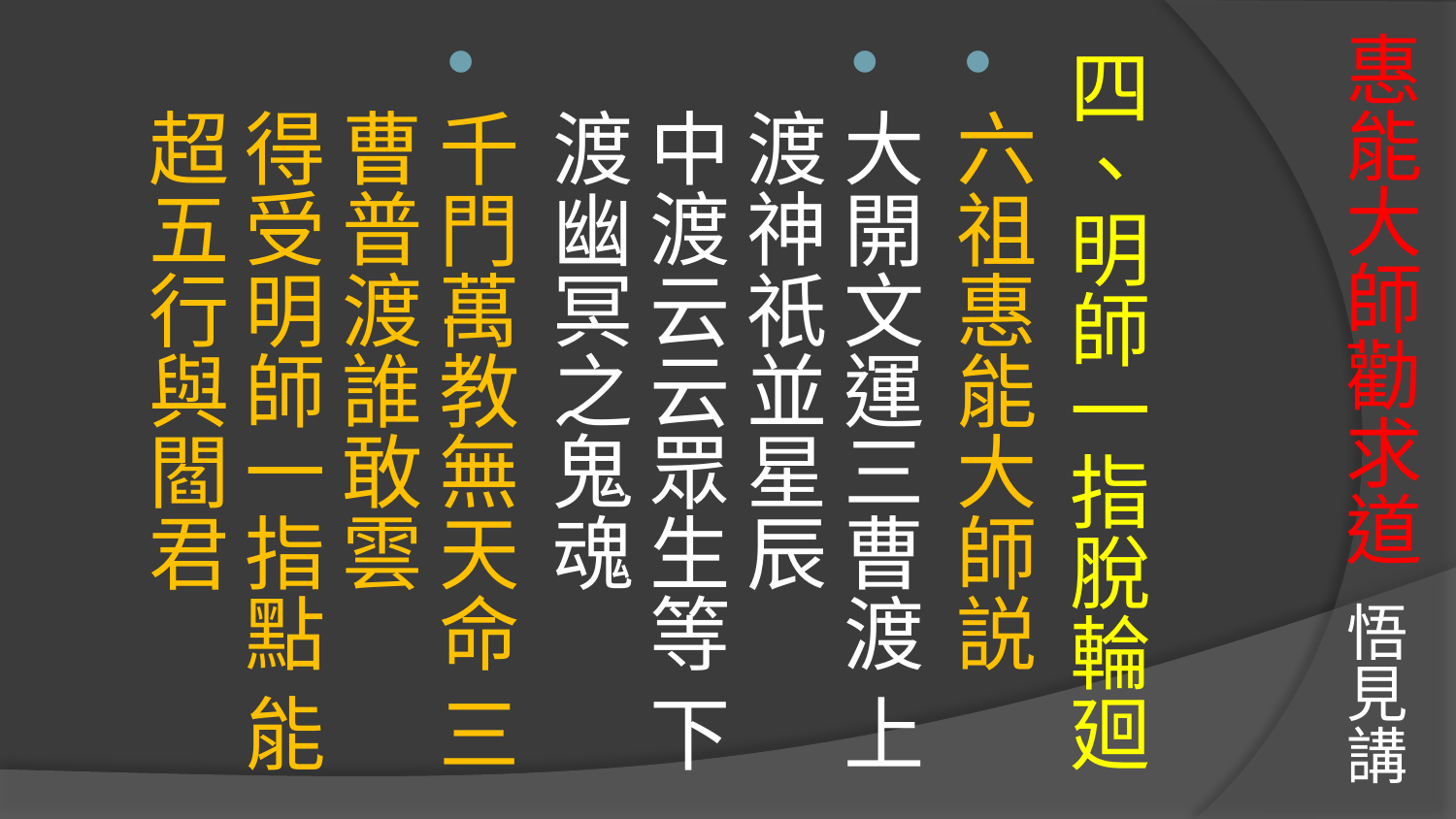

# 惠能大師勸求道  悟見講
四、明師一指脫輪廻
六祖惠能大師説
大開文運三曹渡 上渡神祇並星辰 
中渡云云眾生等 下渡幽冥之鬼魂
千門萬教無天命 三曹普渡誰敢雲
得受明師一指點 能超五行與閻君